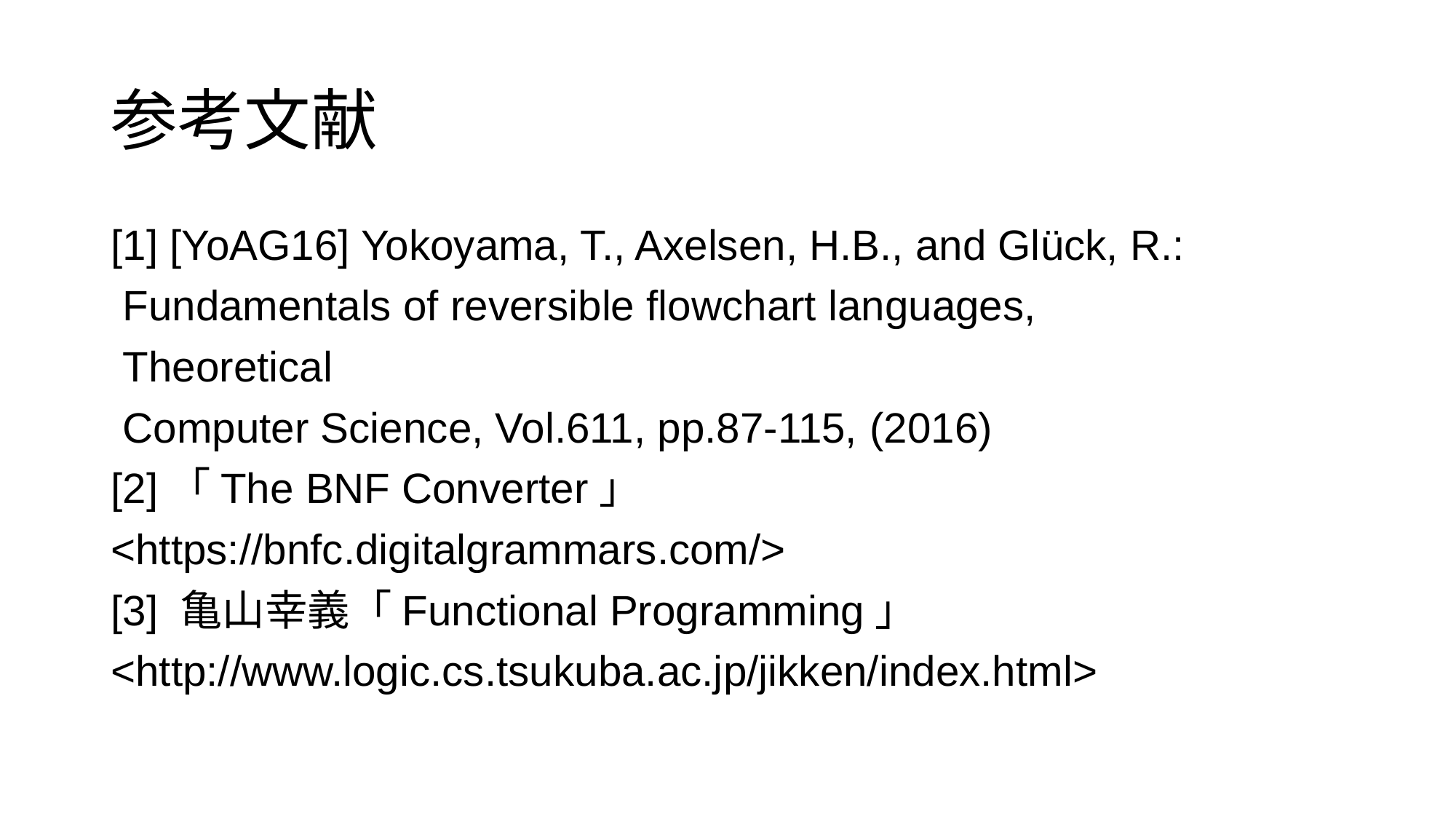

# 参考文献
[1] [YoAG16] Yokoyama, T., Axelsen, H.B., and Glück, R.:
 Fundamentals of reversible flowchart languages,
 Theoretical
 Computer Science, Vol.611, pp.87-115, (2016)
[2]「The BNF Converter」
<https://bnfc.digitalgrammars.com/>
[3] 亀山幸義「Functional Programming」
<http://www.logic.cs.tsukuba.ac.jp/jikken/index.html>